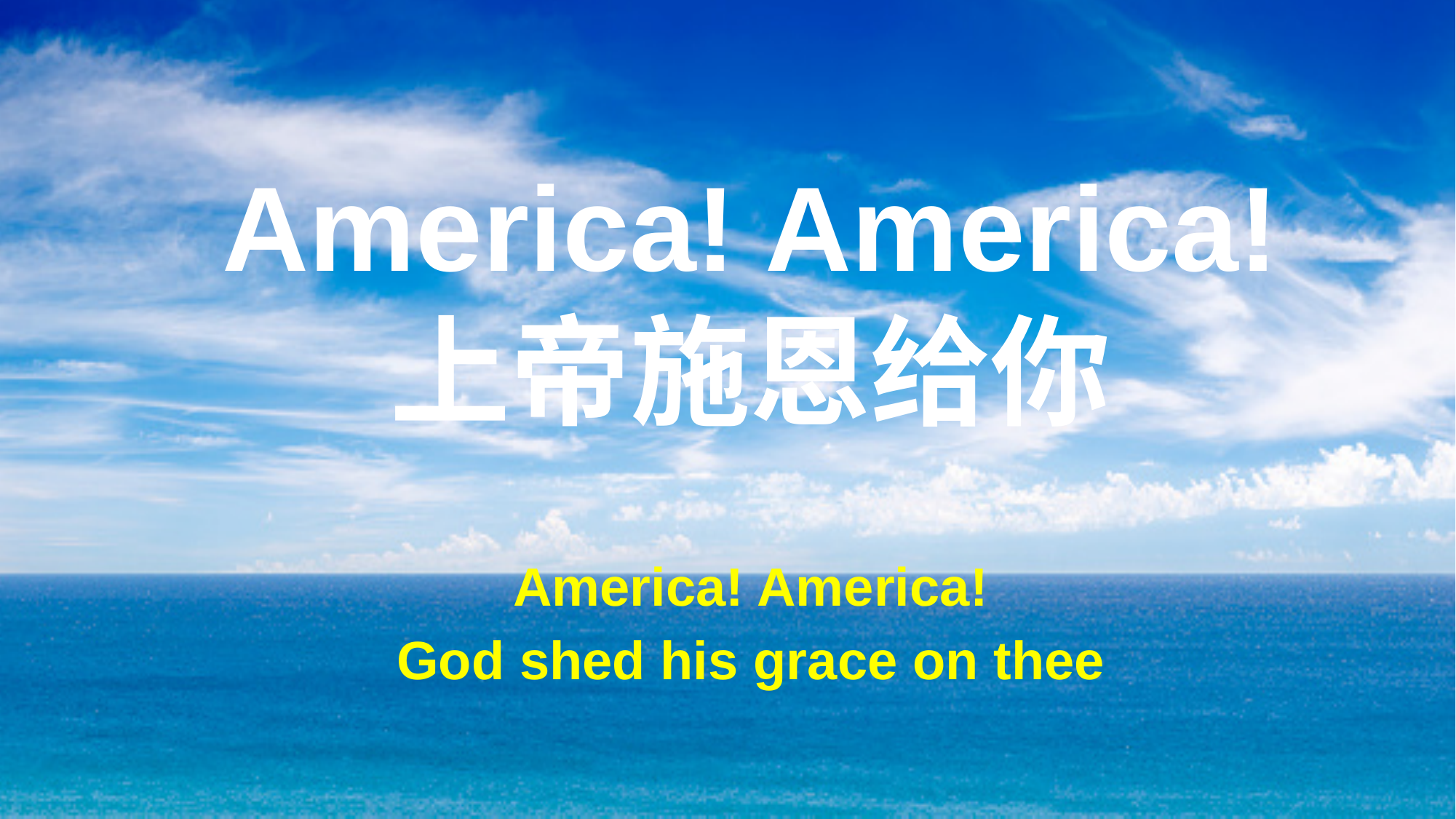

America! America!
上帝施恩给你

America! America!
God shed his grace on thee